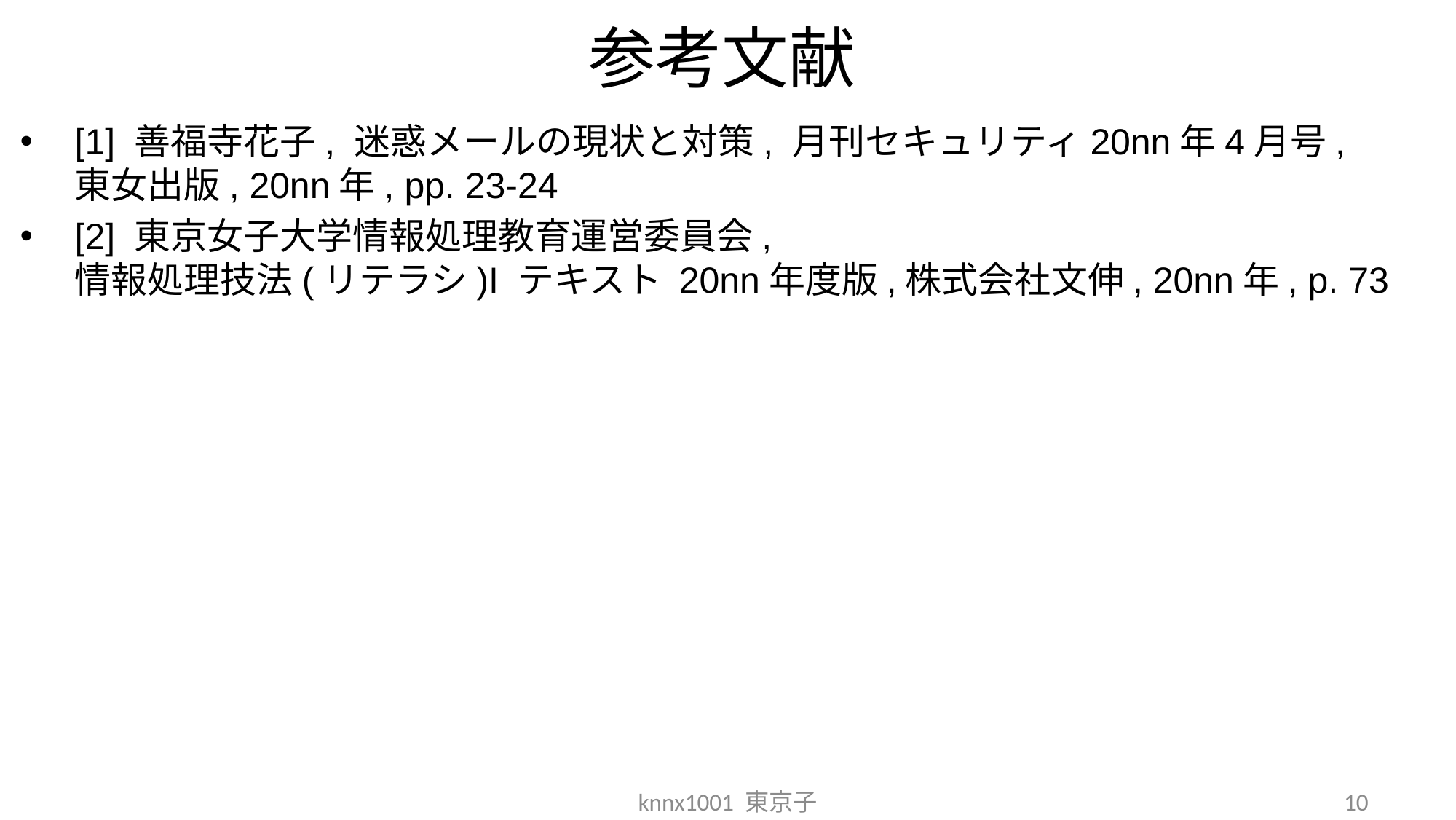

# 参考文献
[1] 善福寺花子, 迷惑メールの現状と対策, 月刊セキュリティ20nn年4月号,
東女出版, 20nn年, pp. 23-24
[2] 東京女子大学情報処理教育運営委員会,
情報処理技法(リテラシ)I テキスト 20nn年度版,株式会社文伸, 20nn年, p. 73
knnx1001 東京子
10